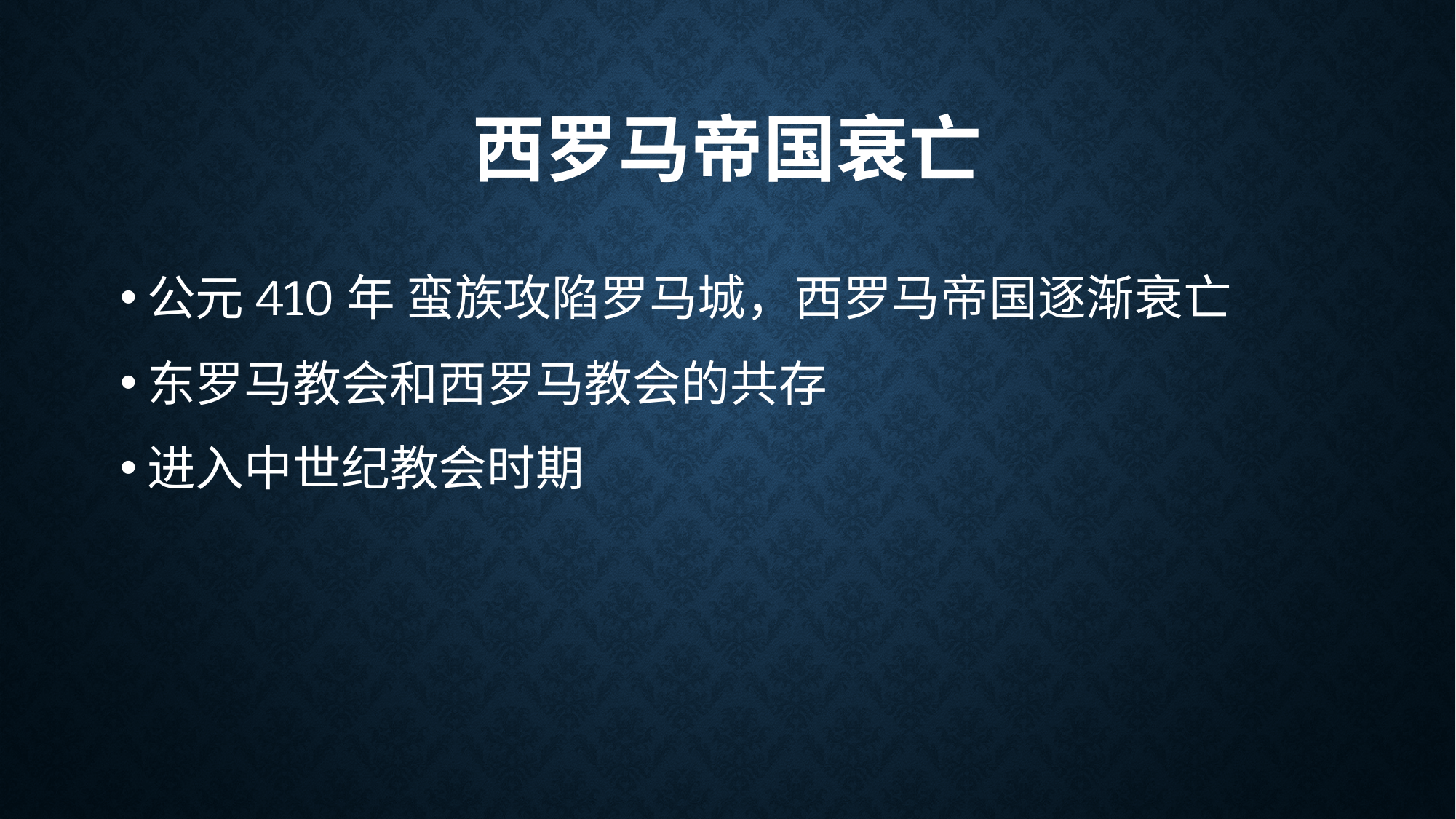

# 西罗马帝国衰亡
公元410年 蛮族攻陷罗马城，西罗马帝国逐渐衰亡
东罗马教会和西罗马教会的共存
进入中世纪教会时期